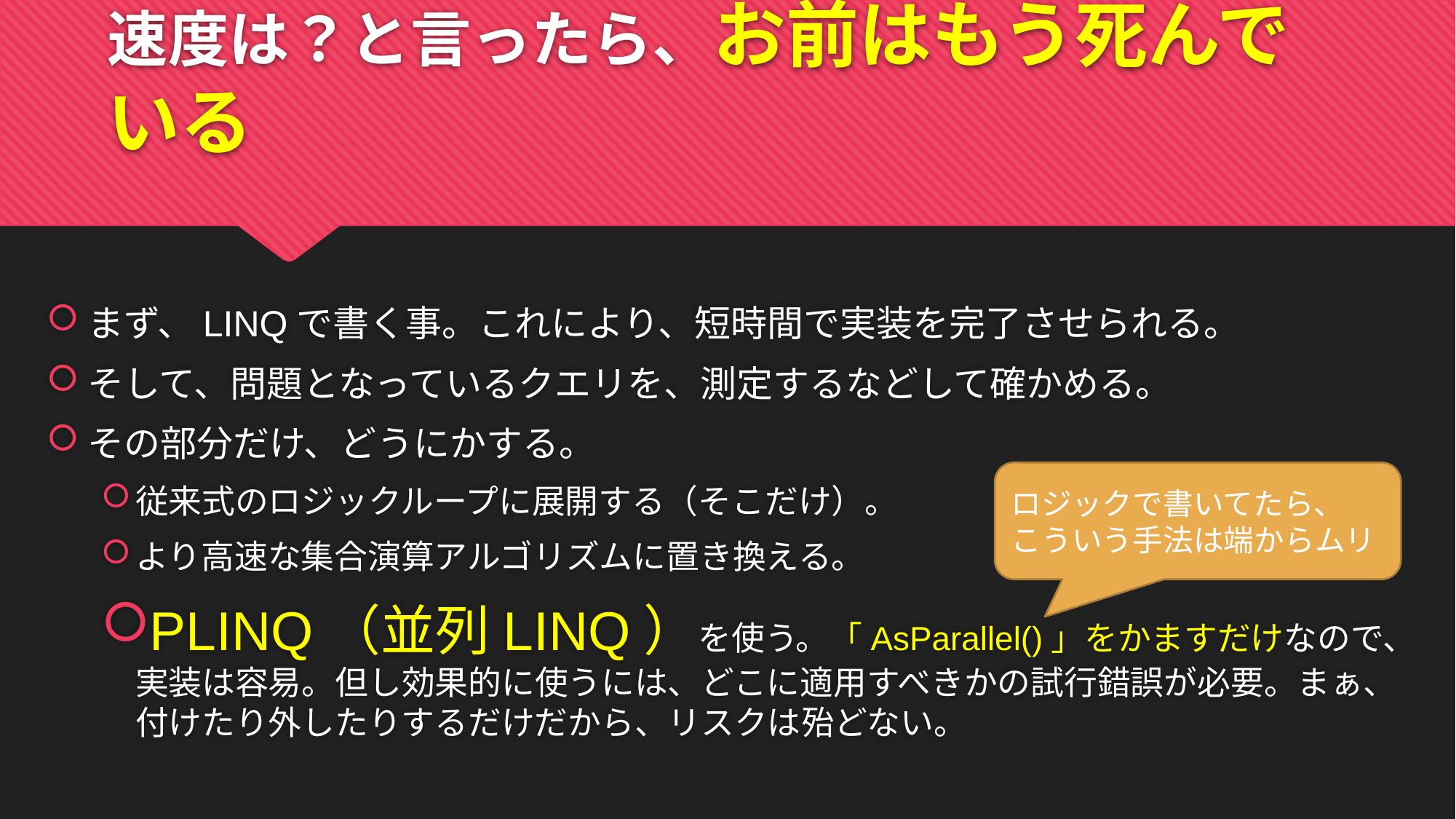

# 速度は？と言ったら、お前はもう死んでいる
まず、LINQで書く事。これにより、短時間で実装を完了させられる。
そして、問題となっているクエリを、測定するなどして確かめる。
その部分だけ、どうにかする。
従来式のロジックループに展開する（そこだけ）。
より高速な集合演算アルゴリズムに置き換える。
PLINQ（並列LINQ）を使う。「AsParallel()」をかますだけなので、実装は容易。但し効果的に使うには、どこに適用すべきかの試行錯誤が必要。まぁ、付けたり外したりするだけだから、リスクは殆どない。
ロジックで書いてたら、
こういう手法は端からムリ